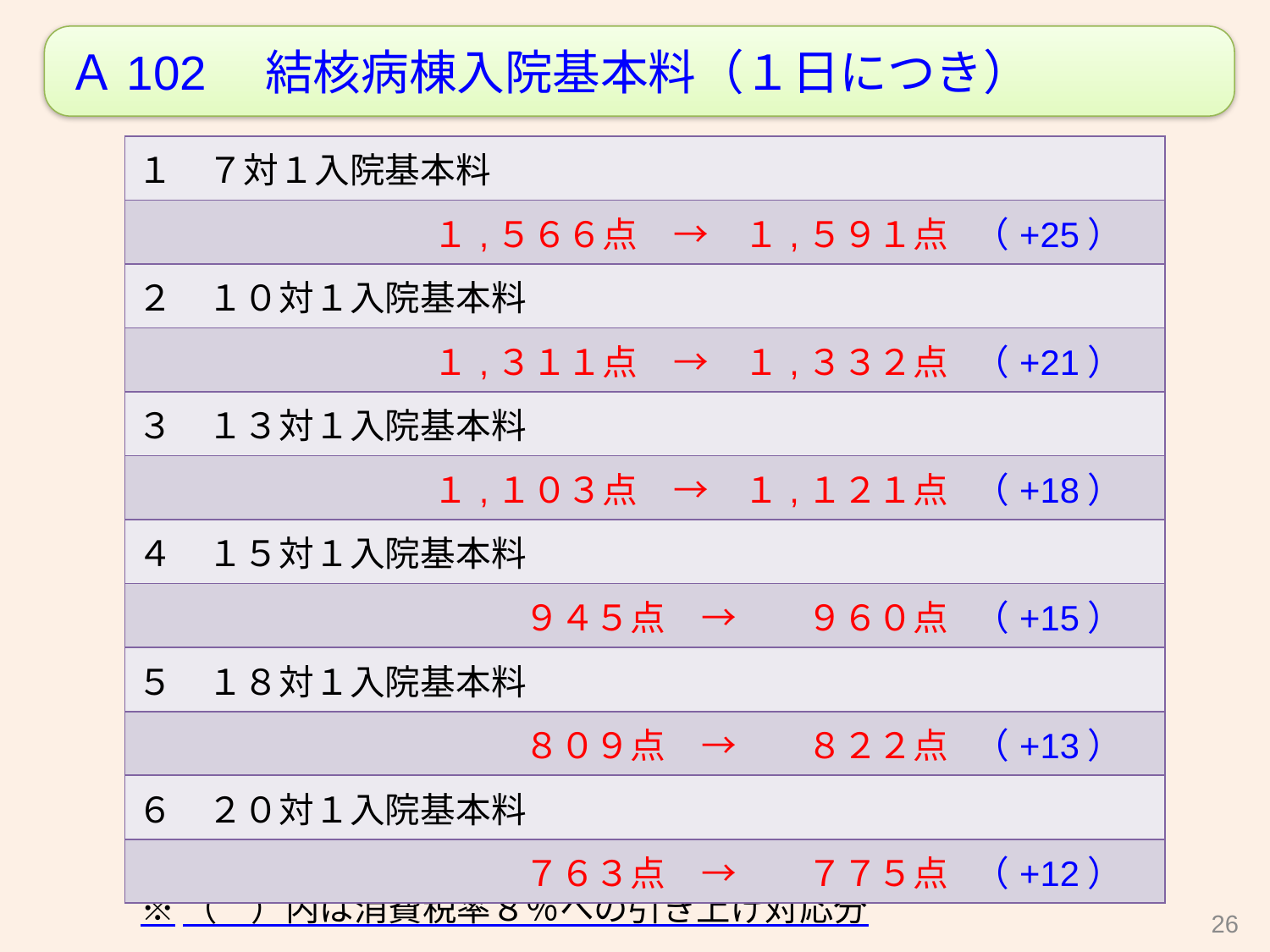

Ａ102　結核病棟入院基本料（１日につき）

注２　特別入院基本料　 ５５０点　→　　５５９点  （+  9）
※（　）内は消費税率８％への引き上げ対応分
| １　７対１入院基本料 |  |
| --- | --- |
| １,５６６点　→　１,５９１点 | （+25） |
| ２　１０対１入院基本料 |  |
| １,３１１点　→　１,３３２点 | （+21） |
| ３　１３対１入院基本料 |  |
| １,１０３点　→　１,１２１点 | （+18） |
| ４　１５対１入院基本料 |  |
| ９４５点　→　　９６０点 | （+15） |
| ５　１８対１入院基本料 |  |
| ８０９点　→　　８２２点 | （+13） |
| ６　２０対１入院基本料 |  |
| ７６３点　→　　７７５点 | （+12） |
26